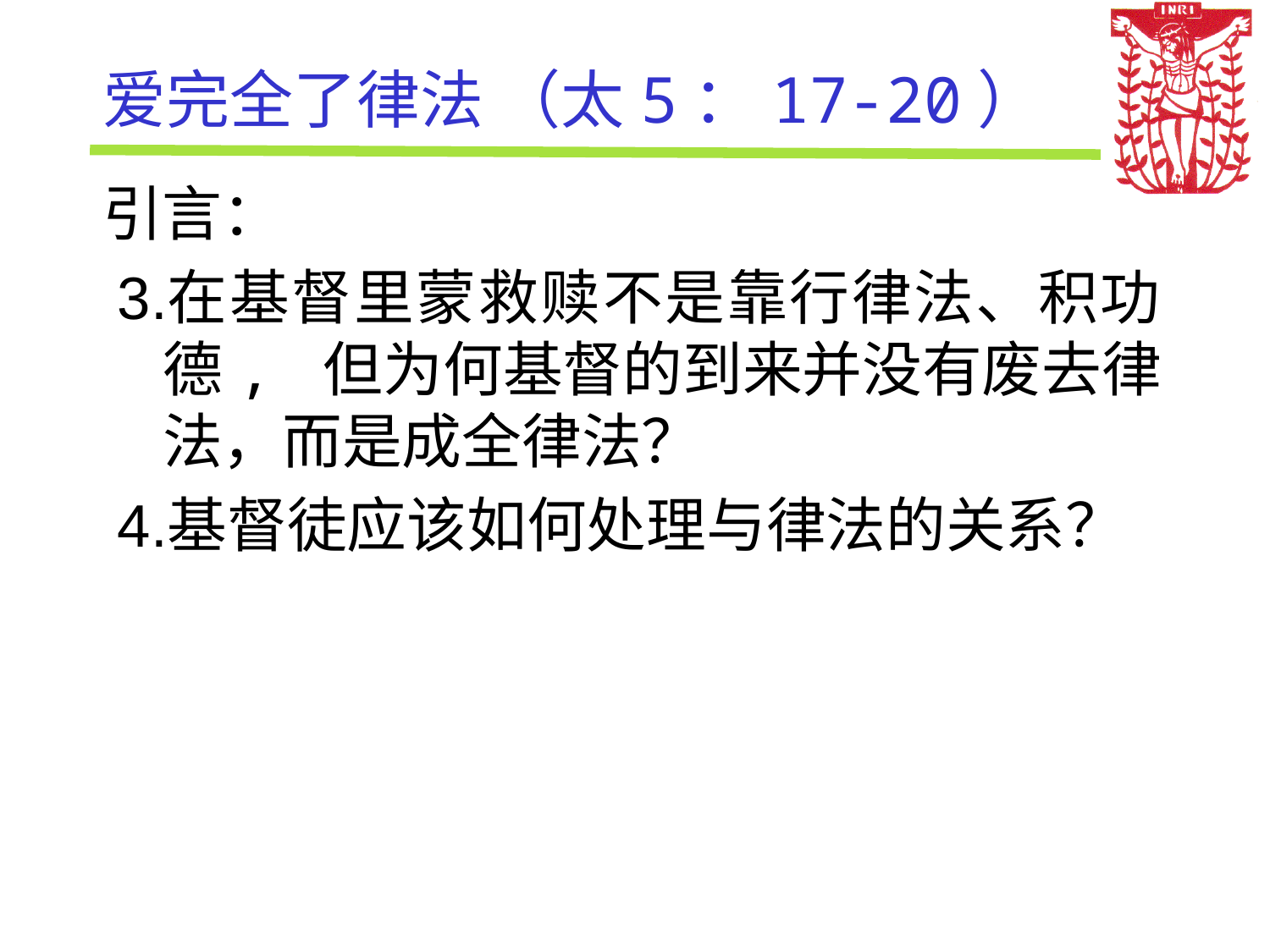

# 爱完全了律法 （太5：17-20）
引言：
在基督里蒙救赎不是靠行律法、积功德, 但为何基督的到来并没有废去律法，而是成全律法？
基督徒应该如何处理与律法的关系？